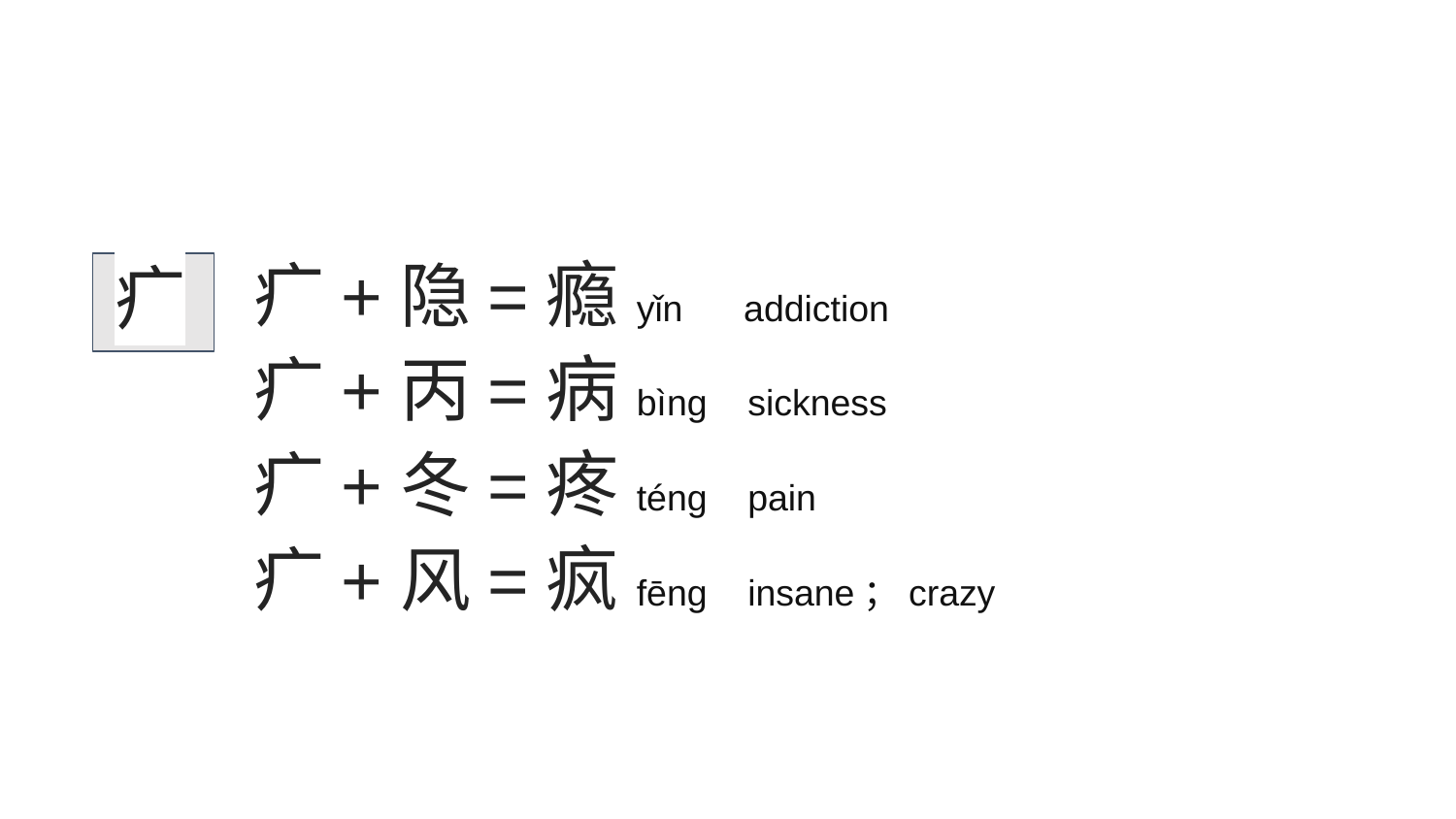

#
疒
疒+隐=瘾yǐn      addiction
疒+丙=病bìng    sickness
疒+冬=疼téng    pain
疒+风=疯fēng    insane；crazy